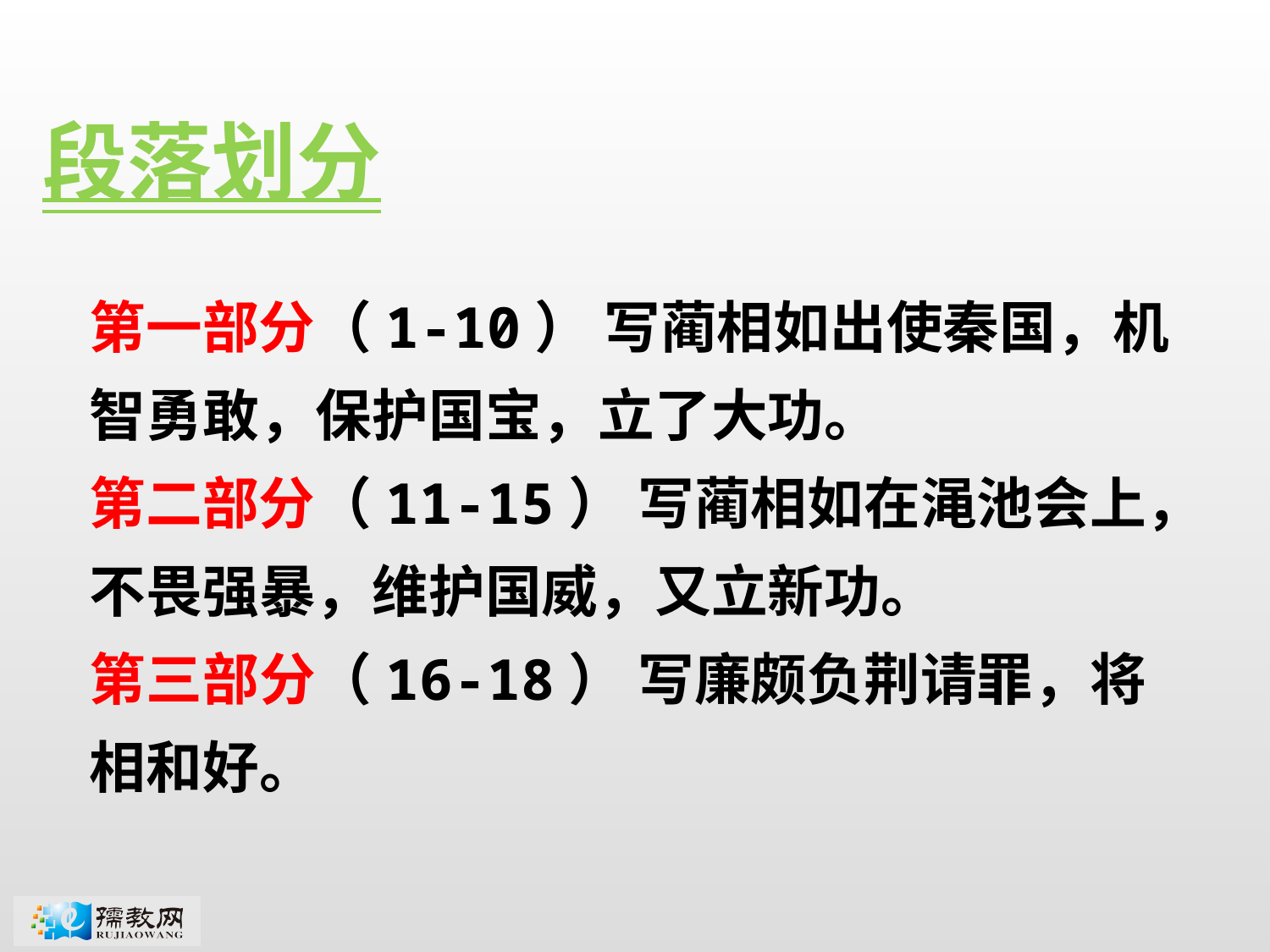

段落划分
第一部分（1-10） 写蔺相如出使秦国，机智勇敢，保护国宝，立了大功。
第二部分（11-15） 写蔺相如在渑池会上，不畏强暴，维护国威，又立新功。
第三部分（16-18） 写廉颇负荆请罪，将相和好。